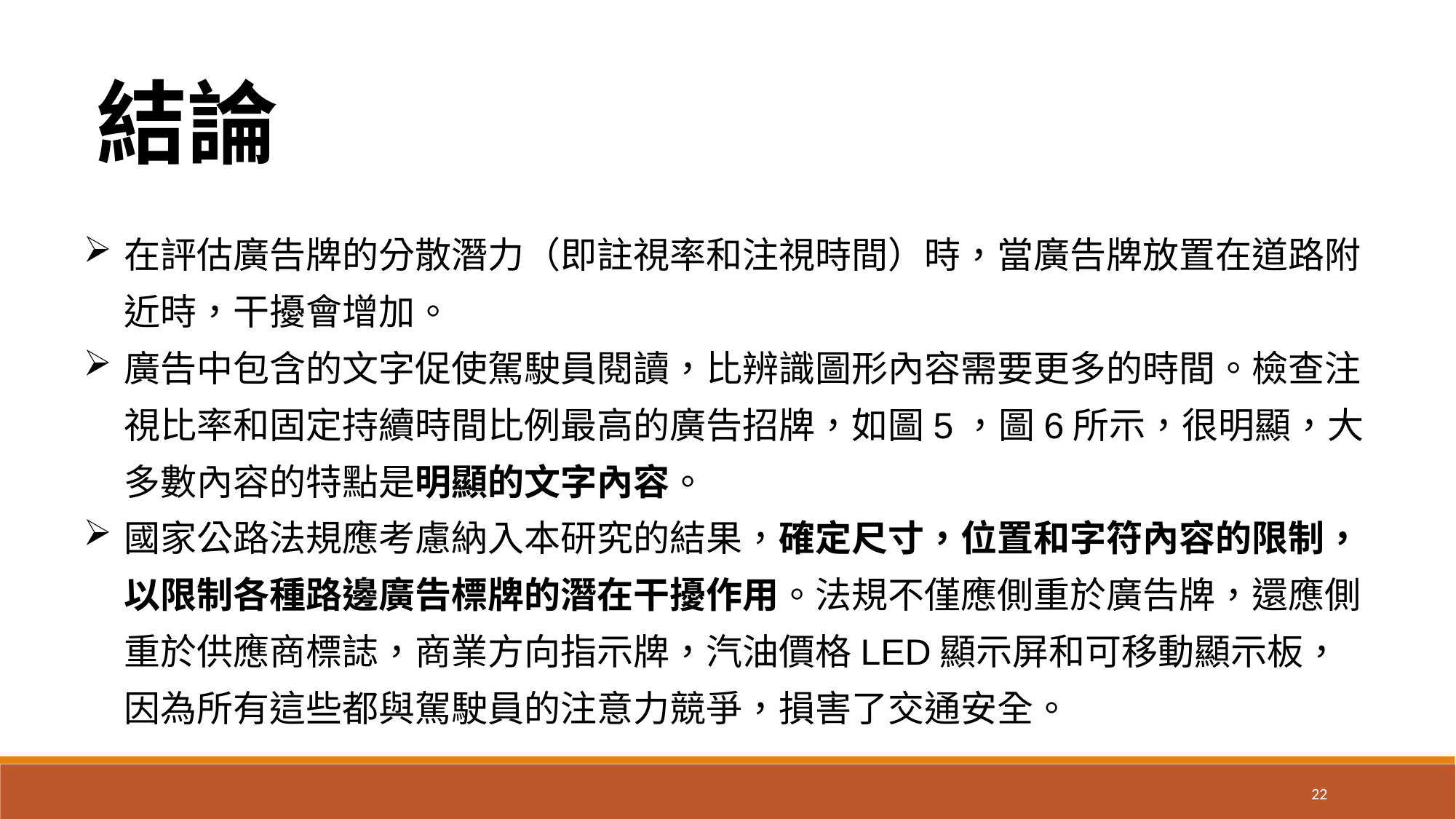

結論
在評估廣告牌的分散潛力（即註視率和注視時間）時，當廣告牌放置在道路附近時，干擾會增加。
廣告中包含的文字促使駕駛員閱讀，比辨識圖形內容需要更多的時間。檢查注視比率和固定持續時間比例最高的廣告招牌，如圖5，圖6所示，很明顯，大多數內容的特點是明顯的文字內容。
國家公路法規應考慮納入本研究的結果，確定尺寸，位置和字符內容的限制，以限制各種路邊廣告標牌的潛在干擾作用。法規不僅應側重於廣告牌，還應側重於供應商標誌，商業方向指示牌，汽油價格LED顯示屏和可移動顯示板，因為所有這些都與駕駛員的注意力競爭，損害了交通安全。

22